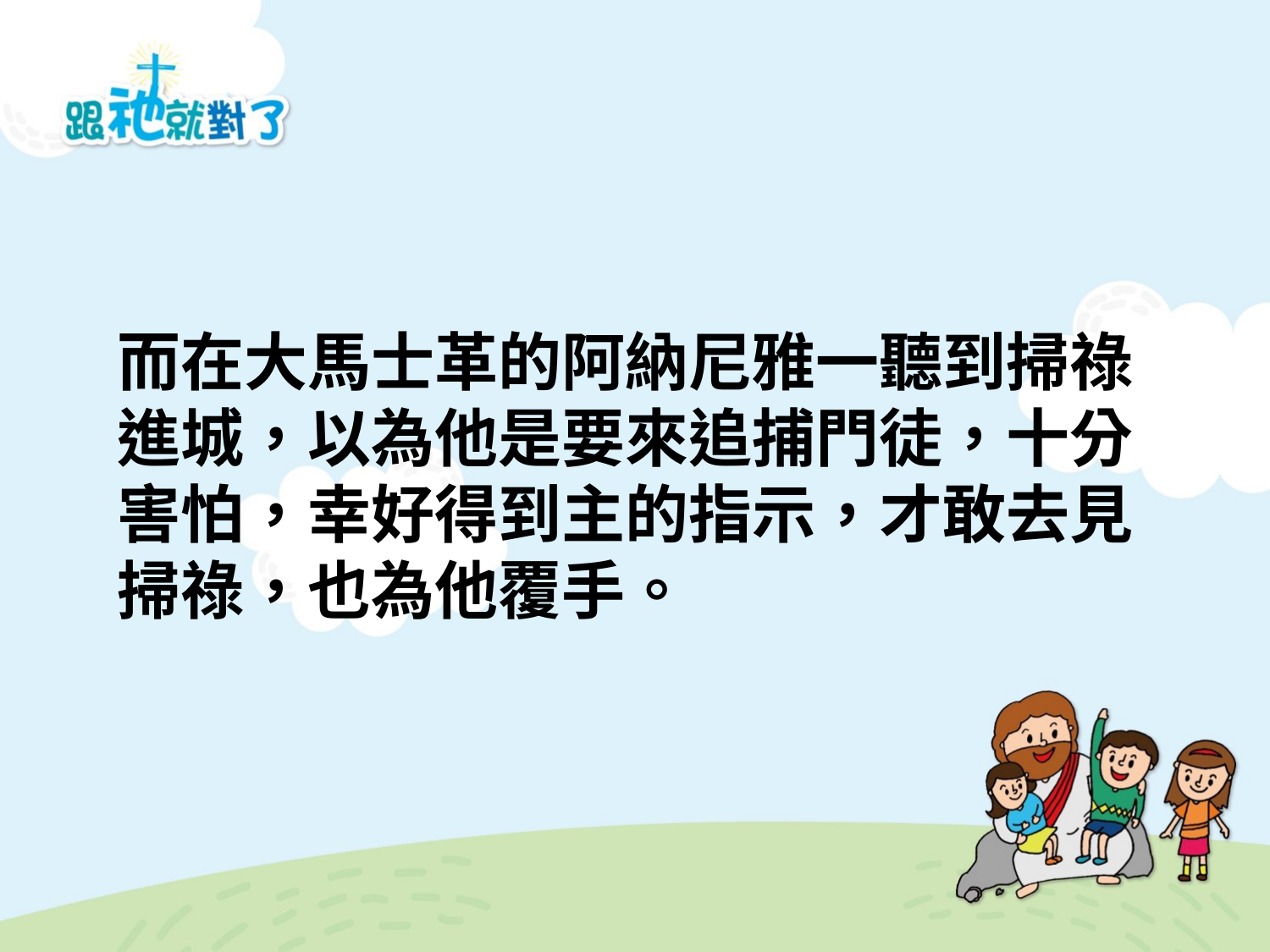

而在大馬士革的阿納尼雅一聽到掃祿進城，以為他是要來追捕門徒，十分害怕，幸好得到主的指示，才敢去見掃祿，也為他覆手。